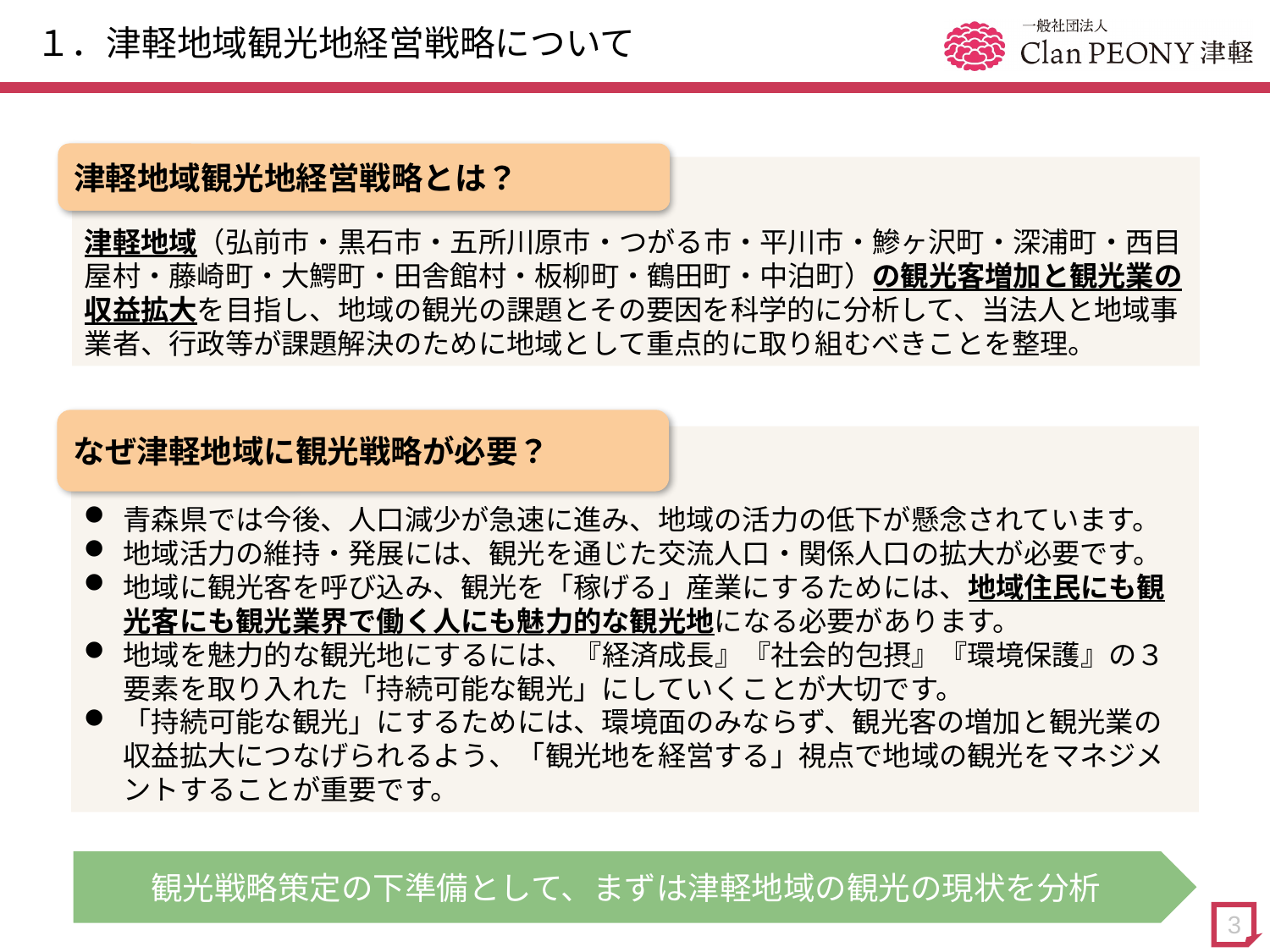

# １．津軽地域観光地経営戦略について
津軽地域観光地経営戦略とは？
津軽地域（弘前市・黒石市・五所川原市・つがる市・平川市・鰺ヶ沢町・深浦町・西目屋村・藤崎町・大鰐町・田舎館村・板柳町・鶴田町・中泊町）の観光客増加と観光業の収益拡大を目指し、地域の観光の課題とその要因を科学的に分析して、当法人と地域事業者、行政等が課題解決のために地域として重点的に取り組むべきことを整理。
なぜ津軽地域に観光戦略が必要？
青森県では今後、人口減少が急速に進み、地域の活力の低下が懸念されています。
地域活力の維持・発展には、観光を通じた交流人口・関係人口の拡大が必要です。
地域に観光客を呼び込み、観光を「稼げる」産業にするためには、地域住民にも観光客にも観光業界で働く人にも魅力的な観光地になる必要があります。
地域を魅力的な観光地にするには、『経済成長』『社会的包摂』『環境保護』の３要素を取り入れた「持続可能な観光」にしていくことが大切です。
「持続可能な観光」にするためには、環境面のみならず、観光客の増加と観光業の収益拡大につなげられるよう、「観光地を経営する」視点で地域の観光をマネジメントすることが重要です。
観光戦略策定の下準備として、まずは津軽地域の観光の現状を分析
3